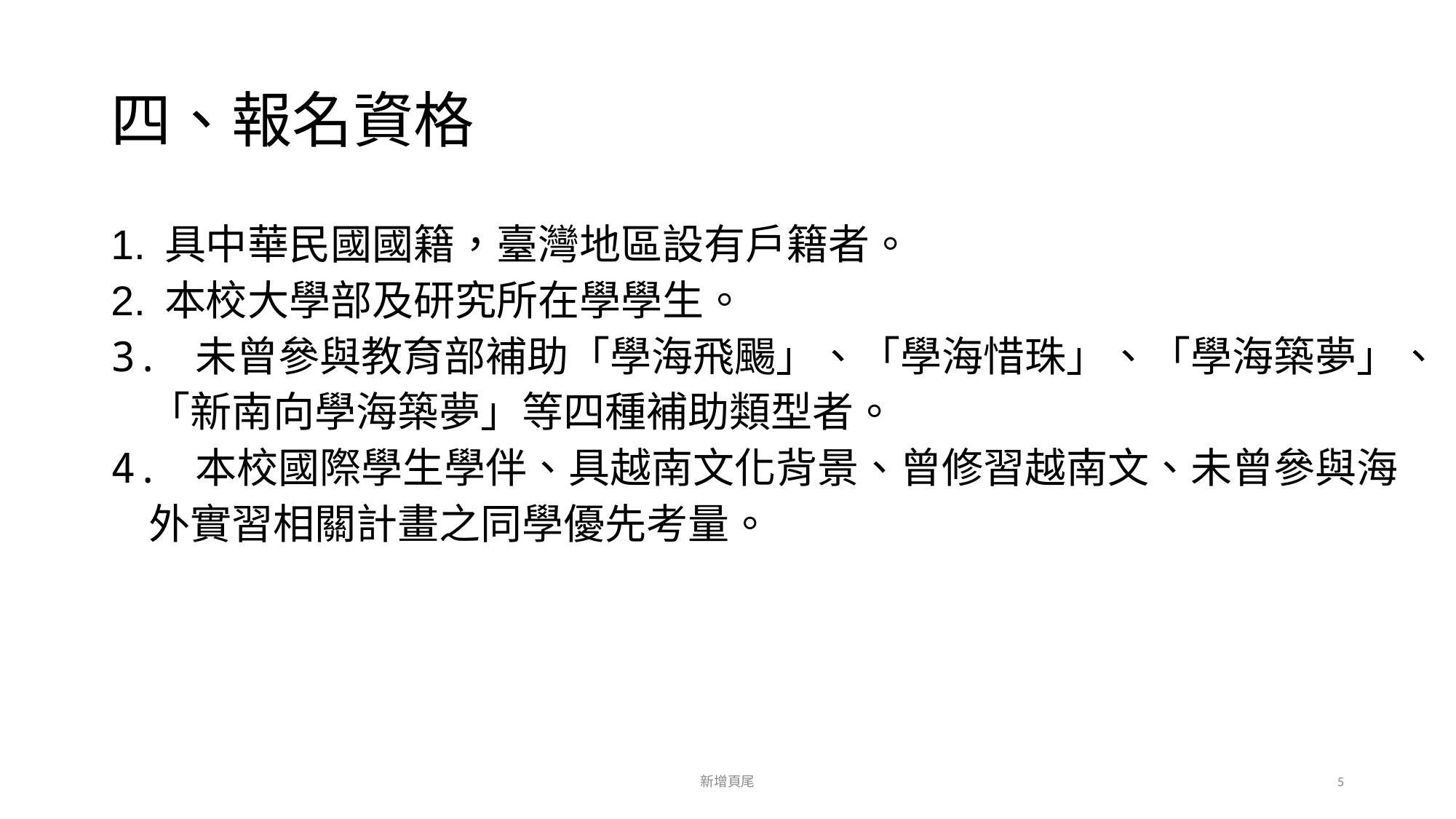

# 四、報名資格
具中華民國國籍，臺灣地區設有戶籍者。
本校大學部及研究所在學學生。
3. 未曾參與教育部補助「學海飛颺」、「學海惜珠」、「學海築夢」、
   「新南向學海築夢」等四種補助類型者。
4. 本校國際學生學伴、具越南文化背景、曾修習越南文、未曾參與海
   外實習相關計畫之同學優先考量。

新增頁尾
5